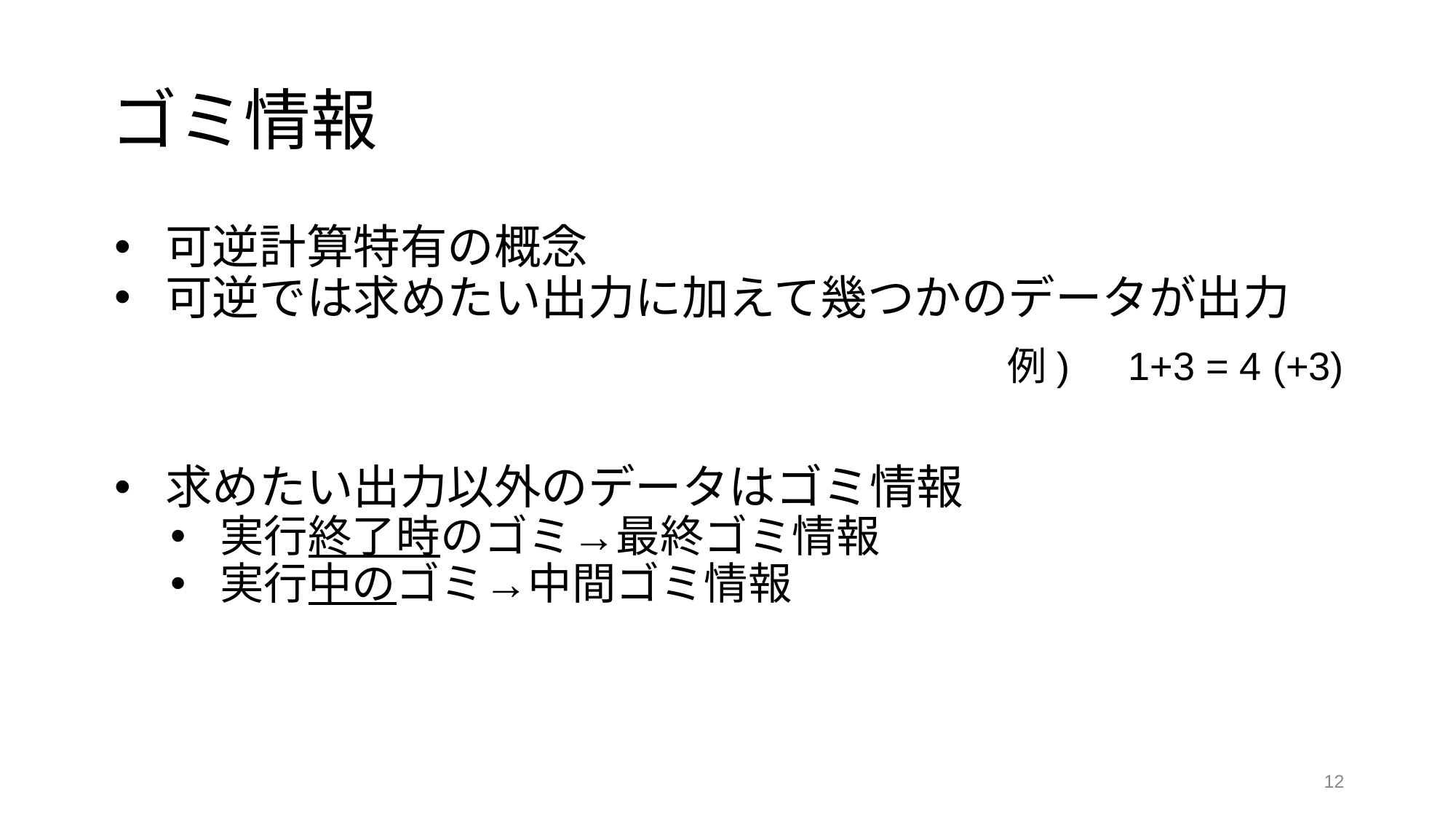

# ゴミ情報
可逆計算特有の概念
可逆では求めたい出力に加えて幾つかのデータが出力
				例)　1+3 = 4 (+3)

求めたい出力以外のデータはゴミ情報
実行終了時のゴミ→最終ゴミ情報
実行中のゴミ→中間ゴミ情報

12